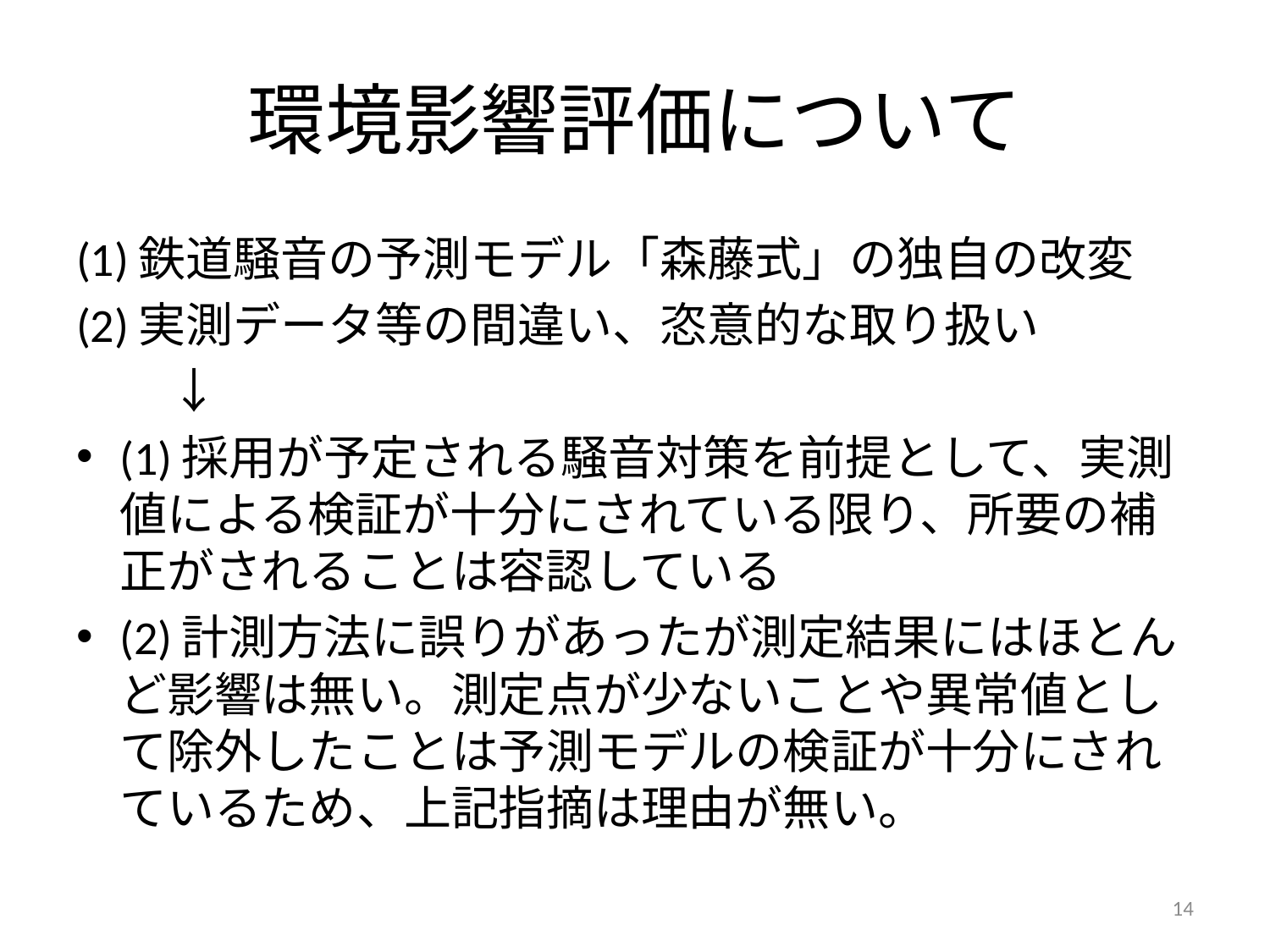

# 環境影響評価について
(1)鉄道騒音の予測モデル「森藤式」の独自の改変
(2)実測データ等の間違い、恣意的な取り扱い
　　↓
(1)採用が予定される騒音対策を前提として、実測値による検証が十分にされている限り、所要の補正がされることは容認している
(2)計測方法に誤りがあったが測定結果にはほとんど影響は無い。測定点が少ないことや異常値として除外したことは予測モデルの検証が十分にされているため、上記指摘は理由が無い。

14